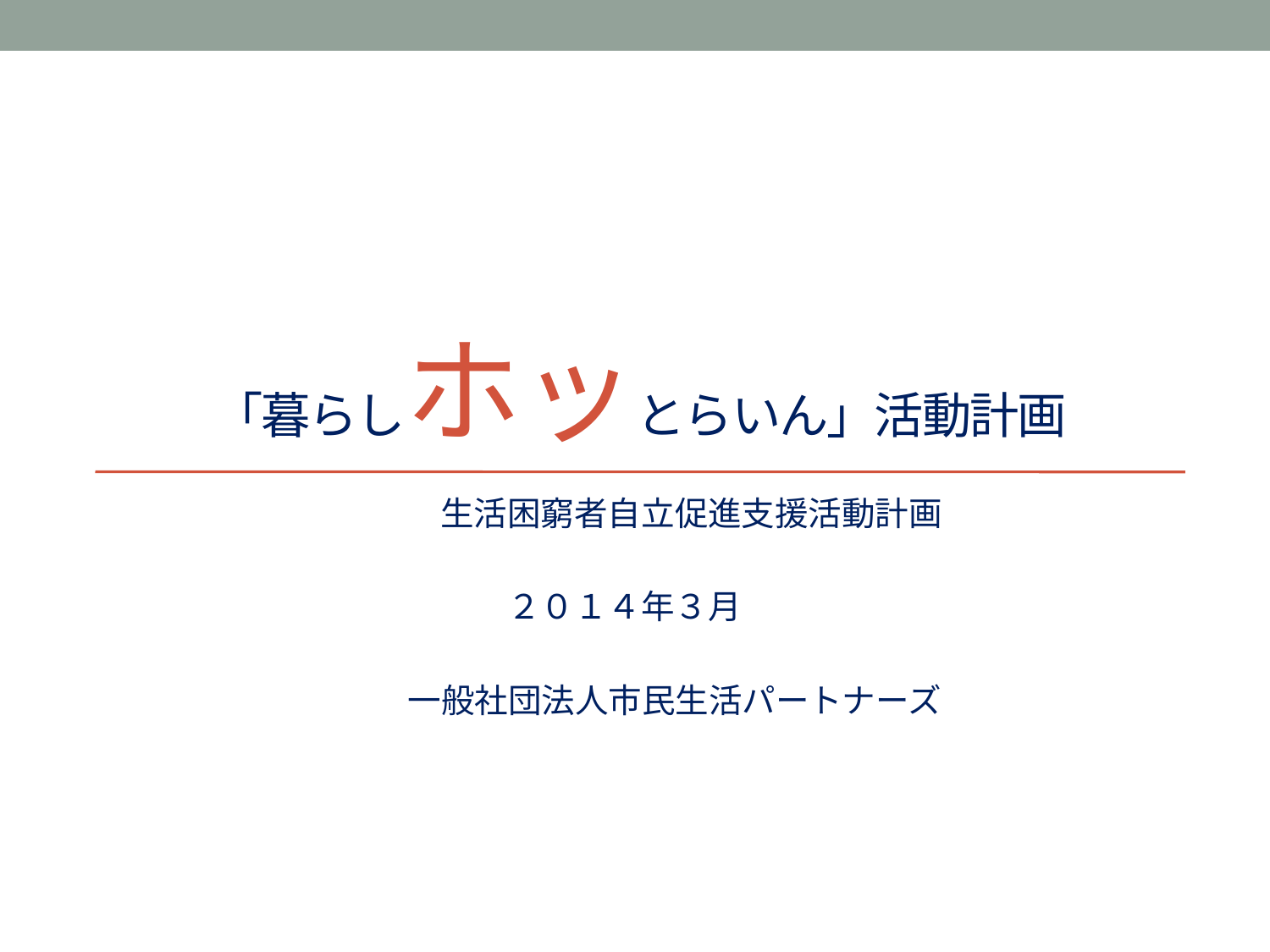

# 「暮らしホッとらいん」活動計画
　　　　生活困窮者自立促進支援活動計画

２０１４年３月

　　　一般社団法人市民生活パートナーズ